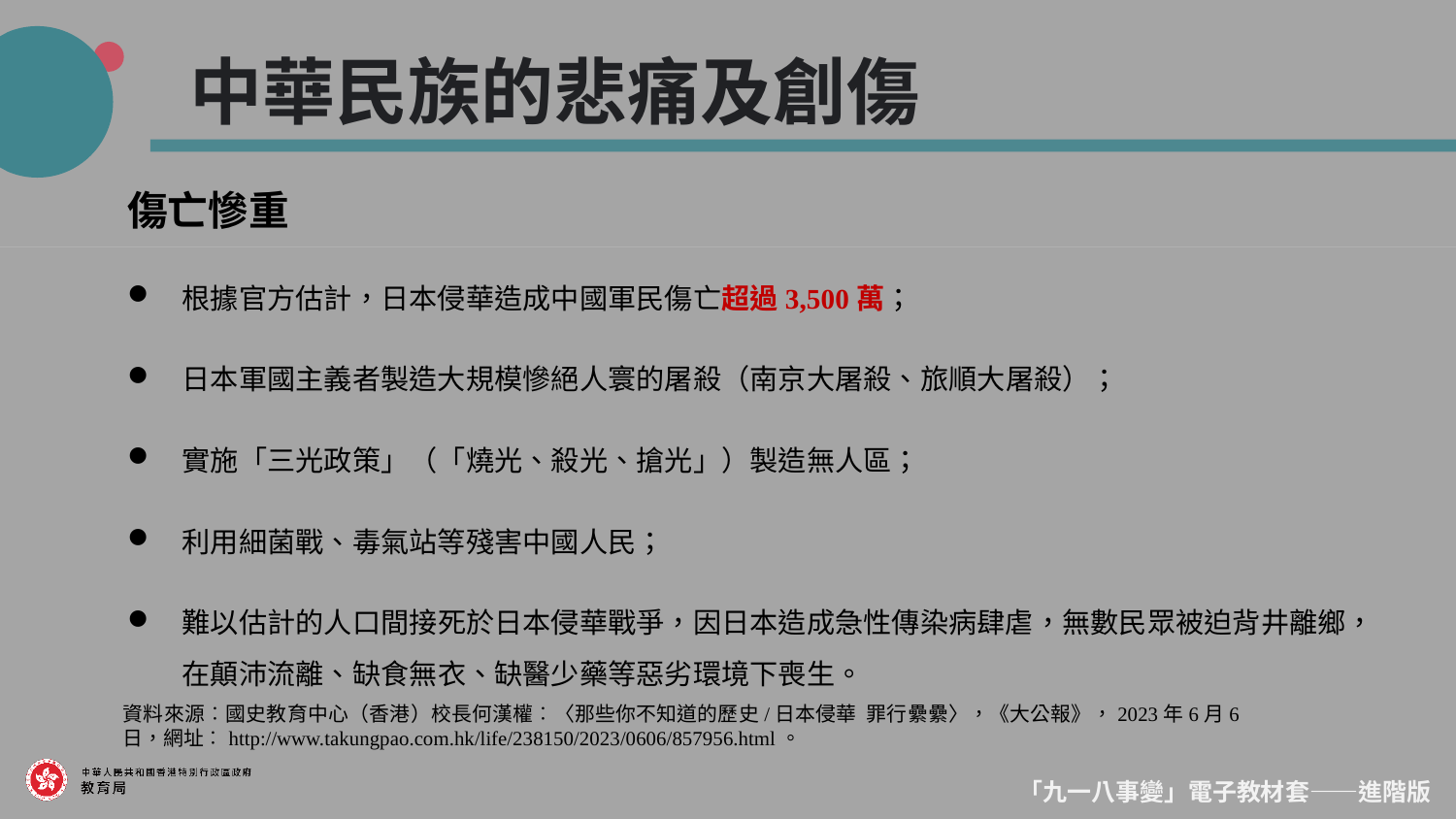

中華民族的悲痛及創傷

傷亡慘重
根據官方估計，日本侵華造成中國軍民傷亡超過3,500萬；
日本軍國主義者製造大規模慘絕人寰的屠殺（南京大屠殺、旅順大屠殺）；
實施「三光政策」（「燒光、殺光、搶光」）製造無人區；
利用細菌戰、毒氣站等殘害中國人民；
難以估計的人口間接死於日本侵華戰爭，因日本造成急性傳染病肆虐，無數民眾被迫背井離鄉，在顛沛流離、缺食無衣、缺醫少藥等惡劣環境下喪生。

資料來源︰國史教育中心（香港）校長何漢權︰〈那些你不知道的歷史/日本侵華  罪行纍纍〉，《大公報》，2023年6月6日，網址︰http://www.takungpao.com.hk/life/238150/2023/0606/857956.html。